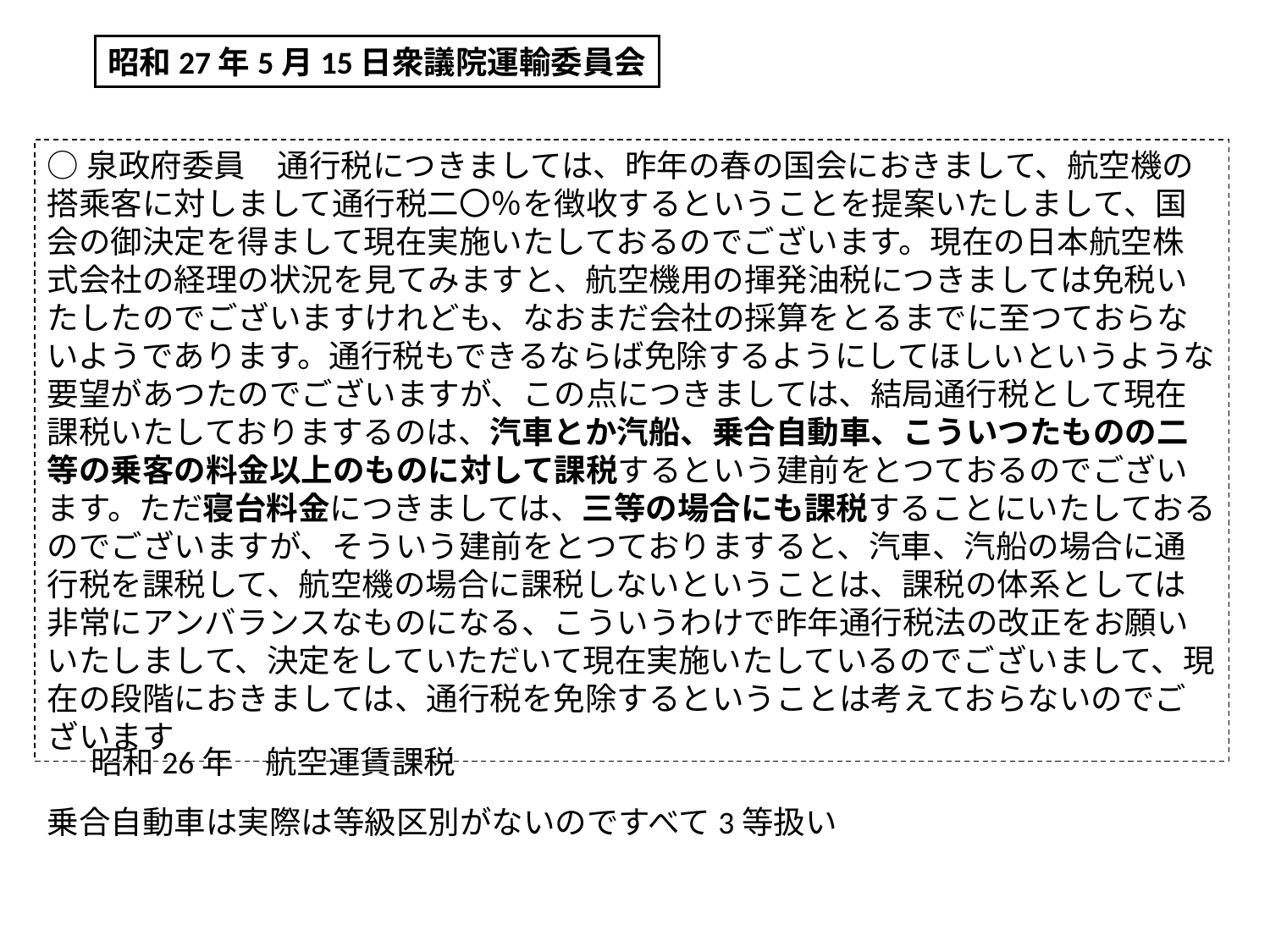

昭和27年5月15日衆議院運輸委員会
○泉政府委員　通行税につきましては、昨年の春の国会におきまして、航空機の搭乘客に対しまして通行税二〇％を徴收するということを提案いたしまして、国会の御決定を得まして現在実施いたしておるのでございます。現在の日本航空株式会社の経理の状況を見てみますと、航空機用の揮発油税につきましては免税いたしたのでございますけれども、なおまだ会社の採算をとるまでに至つておらないようであります。通行税もできるならば免除するようにしてほしいというような要望があつたのでございますが、この点につきましては、結局通行税として現在課税いたしておりまするのは、汽車とか汽船、乗合自動車、こういつたものの二等の乗客の料金以上のものに対して課税するという建前をとつておるのでございます。ただ寝台料金につきましては、三等の場合にも課税することにいたしておるのでございますが、そういう建前をとつておりますると、汽車、汽船の場合に通行税を課税して、航空機の場合に課税しないということは、課税の体系としては非常にアンバランスなものになる、こういうわけで昨年通行税法の改正をお願いいたしまして、決定をしていただいて現在実施いたしているのでございまして、現在の段階におきましては、通行税を免除するということは考えておらないのでございます
昭和26年　航空運賃課税
乗合自動車は実際は等級区別がないのですべて3等扱い